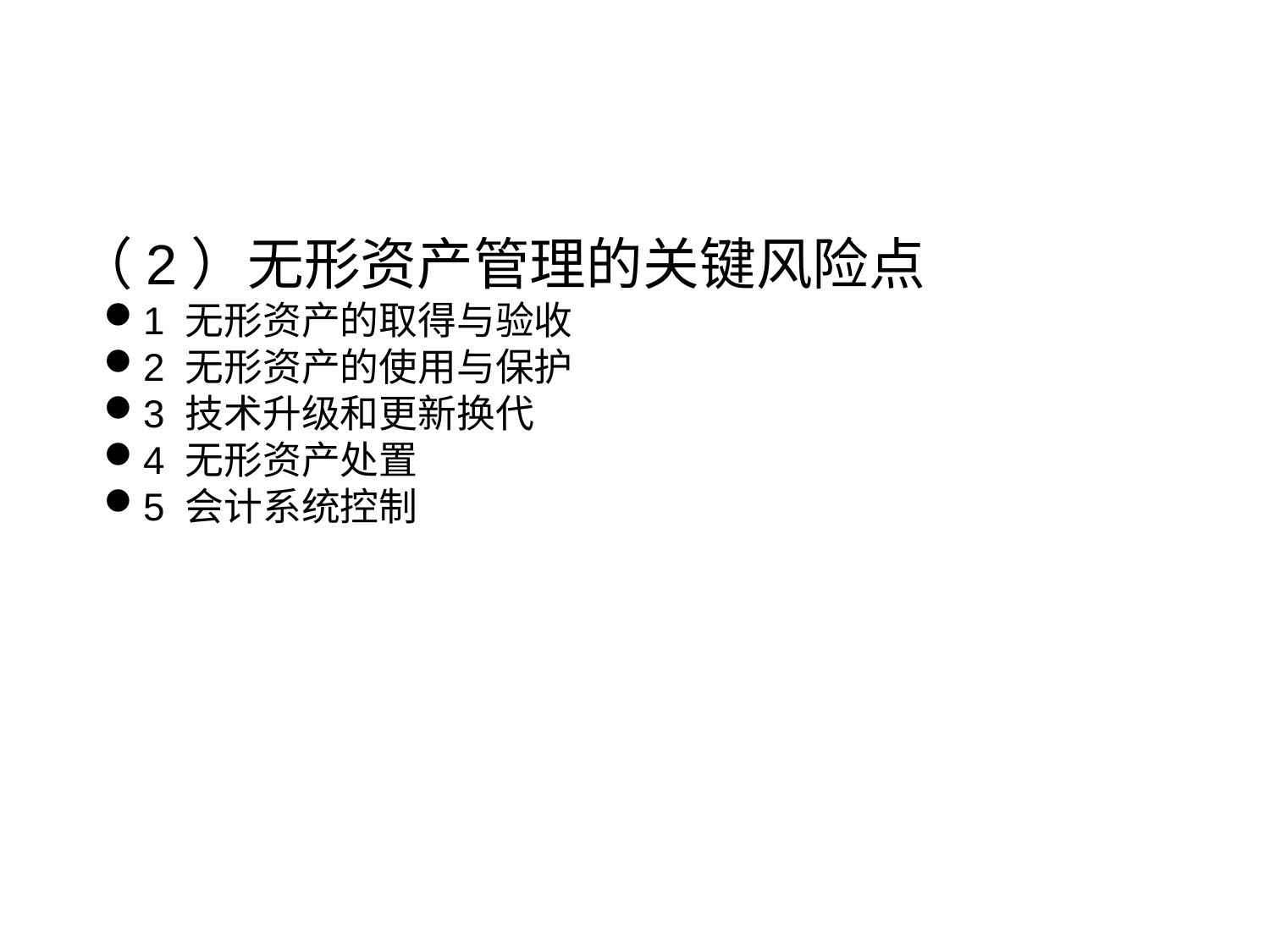

（2）无形资产管理的关键风险点
1 无形资产的取得与验收
2 无形资产的使用与保护
3 技术升级和更新换代
4 无形资产处置
5 会计系统控制